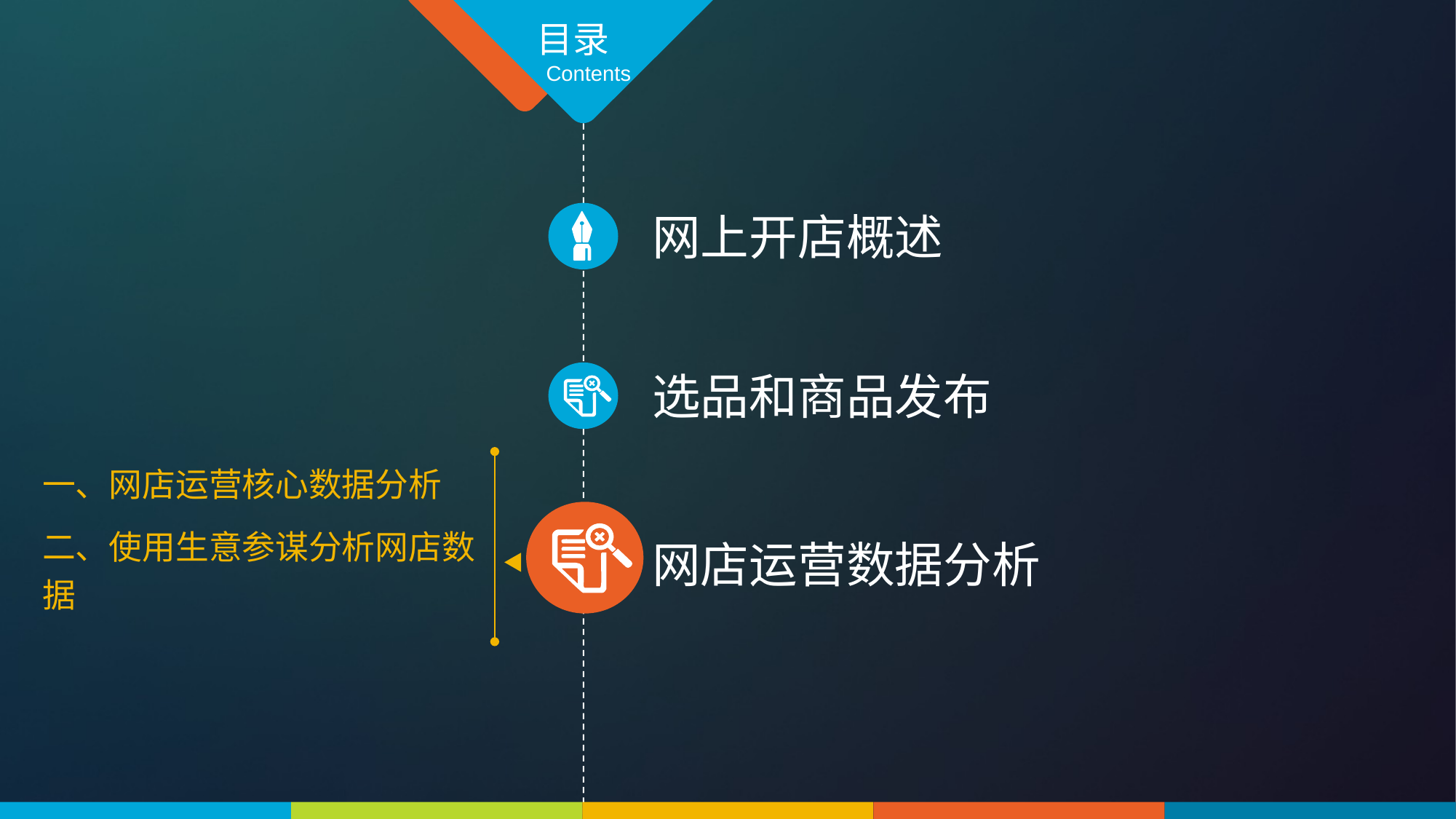

目录
Contents

网上开店概述

选品和商品发布

一、网店运营核心数据分析
二、使用生意参谋分析网店数据

网店运营数据分析